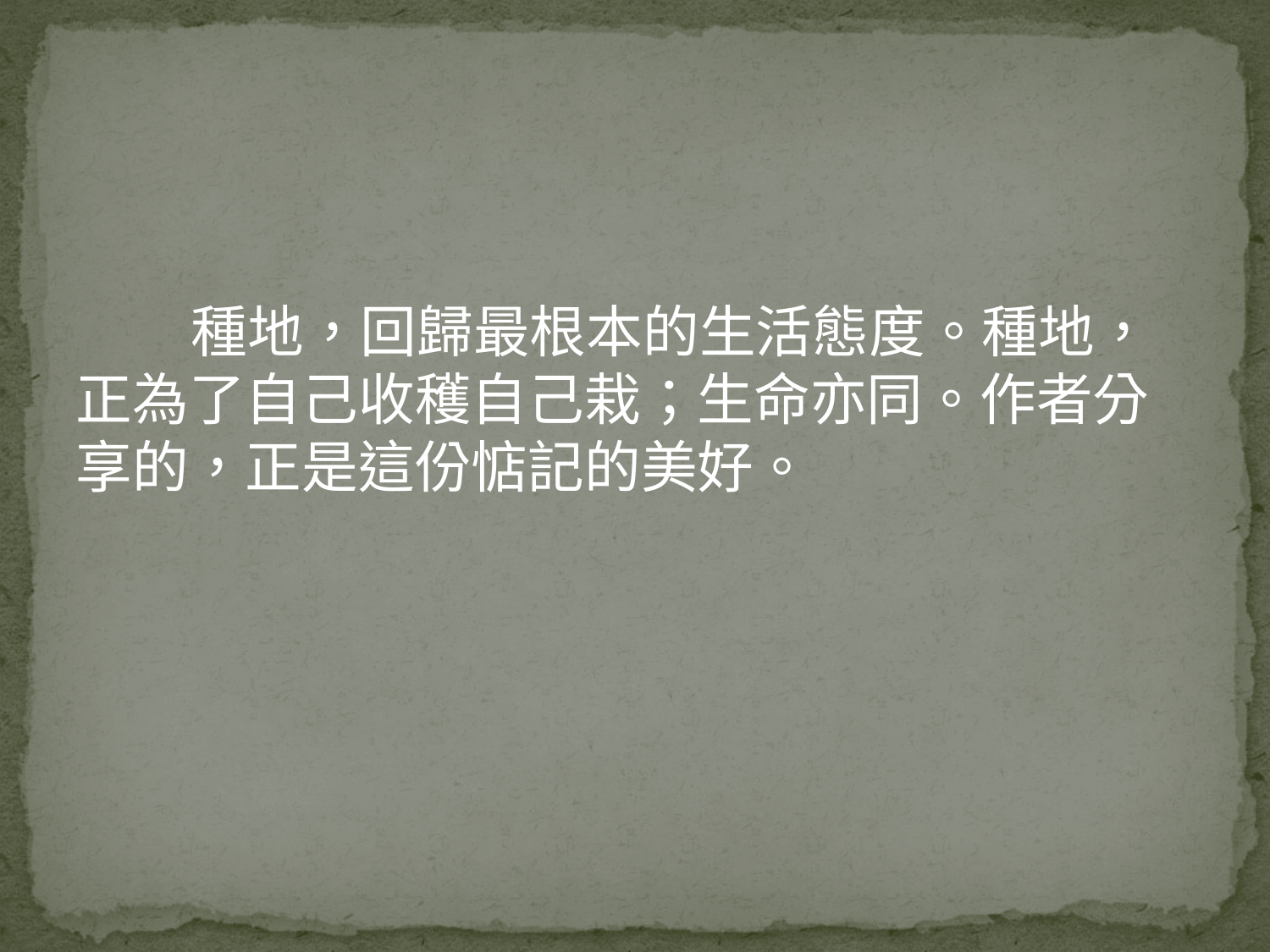

#

        種地，回歸最根本的生活態度。種地，正為了自己收穫自己栽；生命亦同。作者分享的，正是這份惦記的美好。